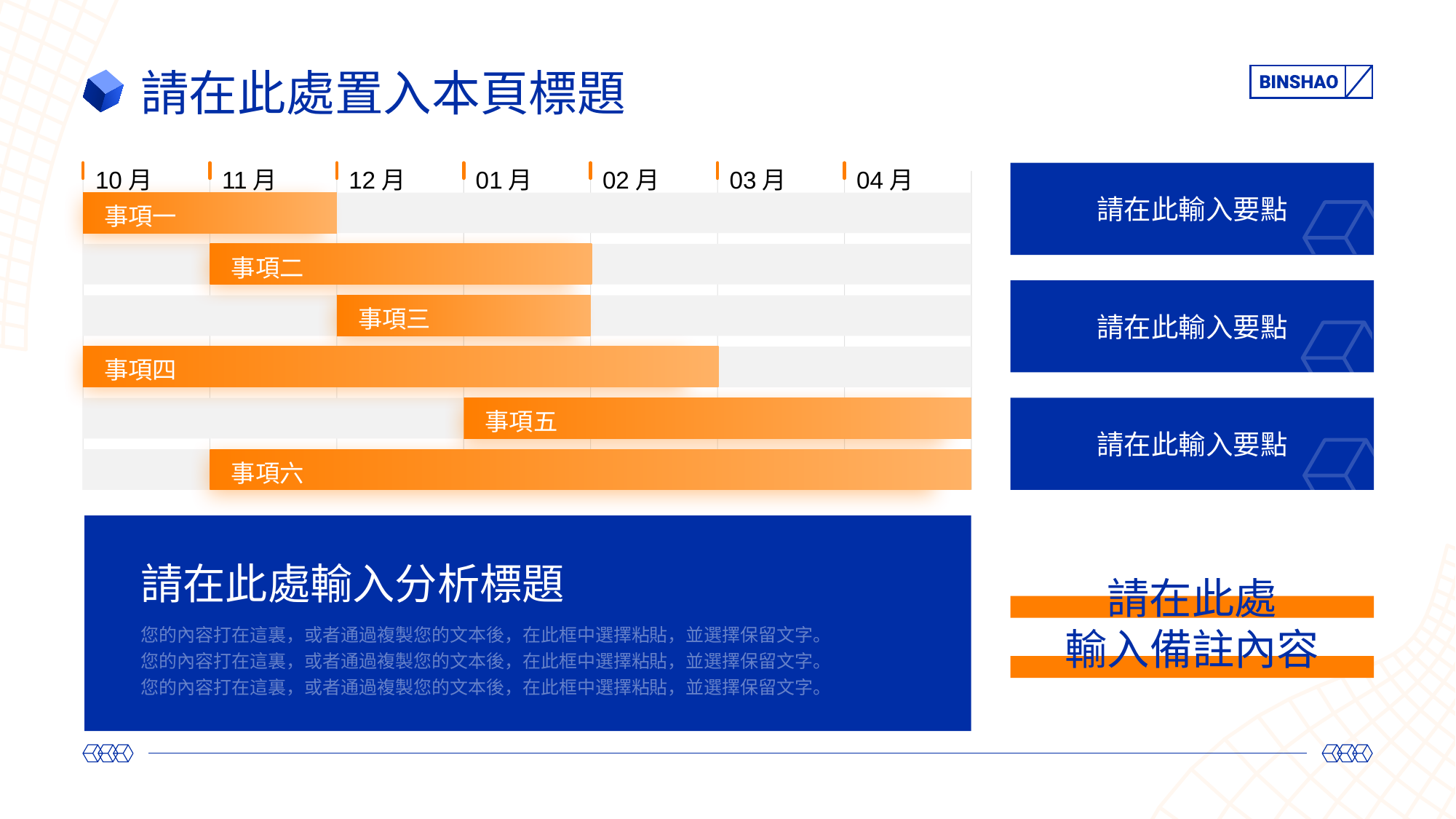

請在此處置入本頁標題

10月
11月
12月
01月
02月
03月
04月

事項一
事項二
事項三
事項四
事項五
事項六
請在此輸入要點

請在此輸入要點

請在此輸入要點

請在此處輸入分析標題
請在此處
輸入備註內容

您的內容打在這裏，或者通過複製您的文本後，在此框中選擇粘貼，並選擇保留文字。
您的內容打在這裏，或者通過複製您的文本後，在此框中選擇粘貼，並選擇保留文字。
您的內容打在這裏，或者通過複製您的文本後，在此框中選擇粘貼，並選擇保留文字。